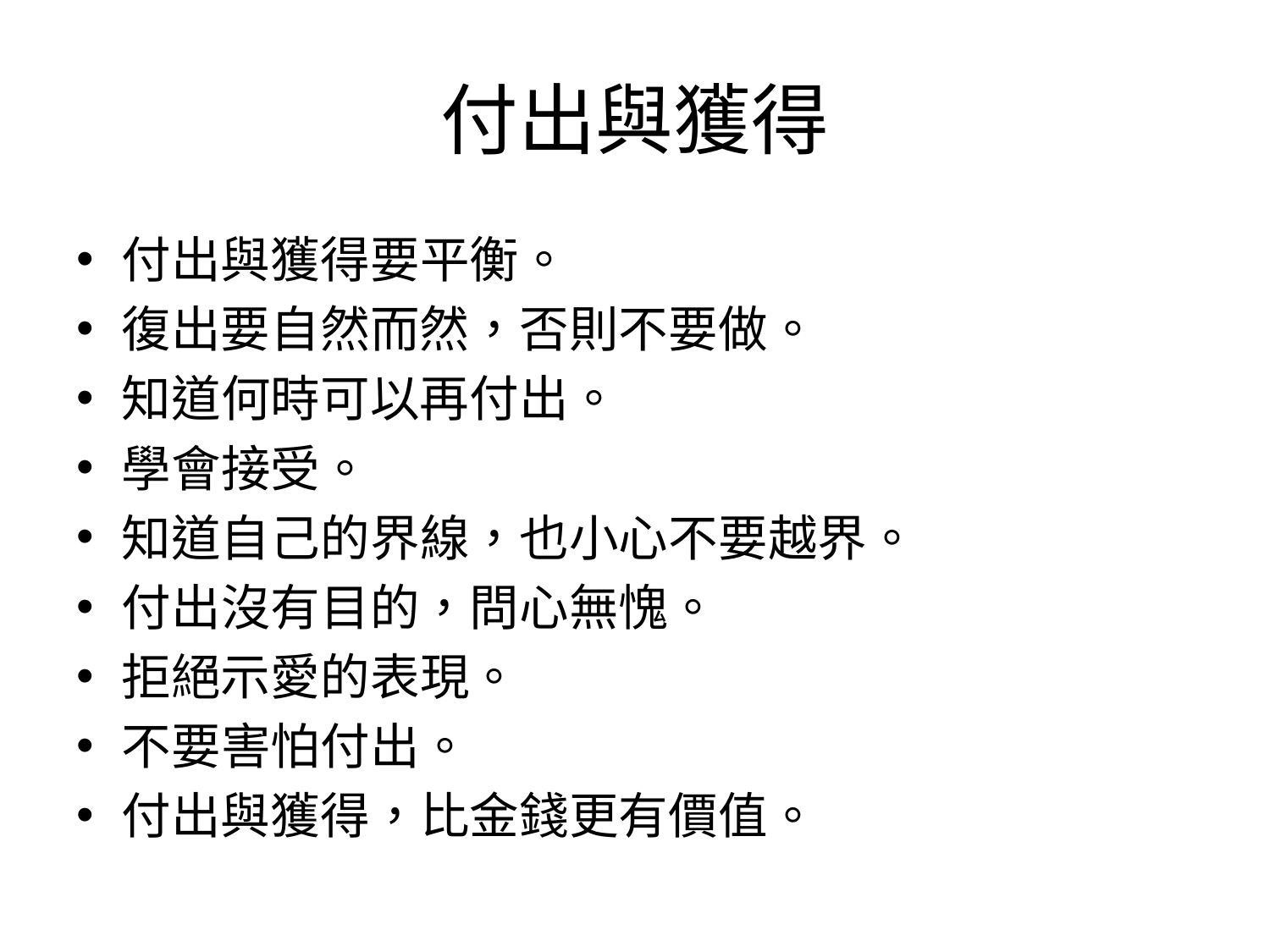

# 付出與獲得
付出與獲得要平衡。
復出要自然而然，否則不要做。
知道何時可以再付出。
學會接受。
知道自己的界線，也小心不要越界。
付出沒有目的，問心無愧。
拒絕示愛的表現。
不要害怕付出。
付出與獲得，比金錢更有價值。